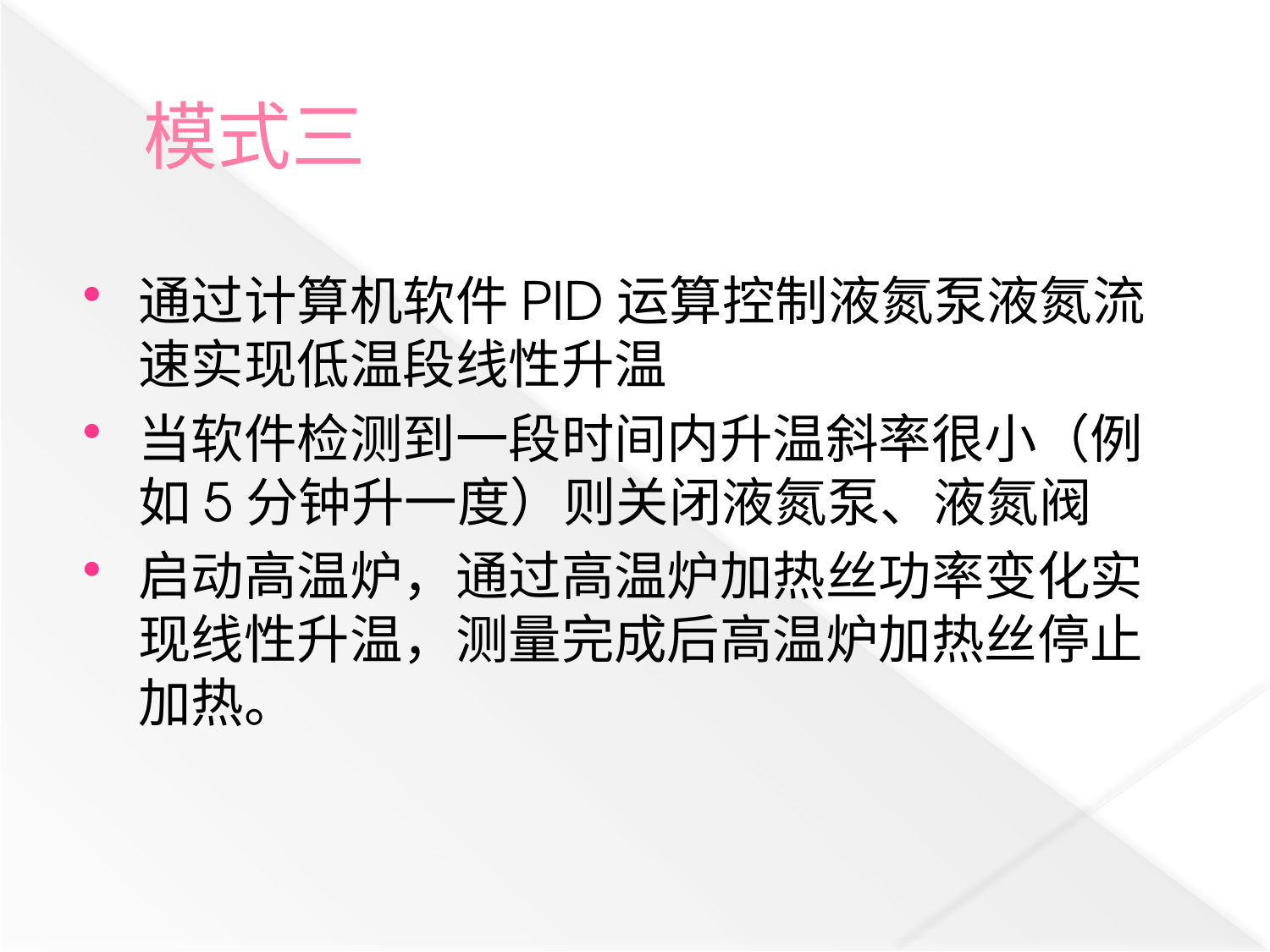

# 模式三
通过计算机软件PID运算控制液氮泵液氮流速实现低温段线性升温
当软件检测到一段时间内升温斜率很小（例如5分钟升一度）则关闭液氮泵、液氮阀
启动高温炉，通过高温炉加热丝功率变化实现线性升温，测量完成后高温炉加热丝停止加热。